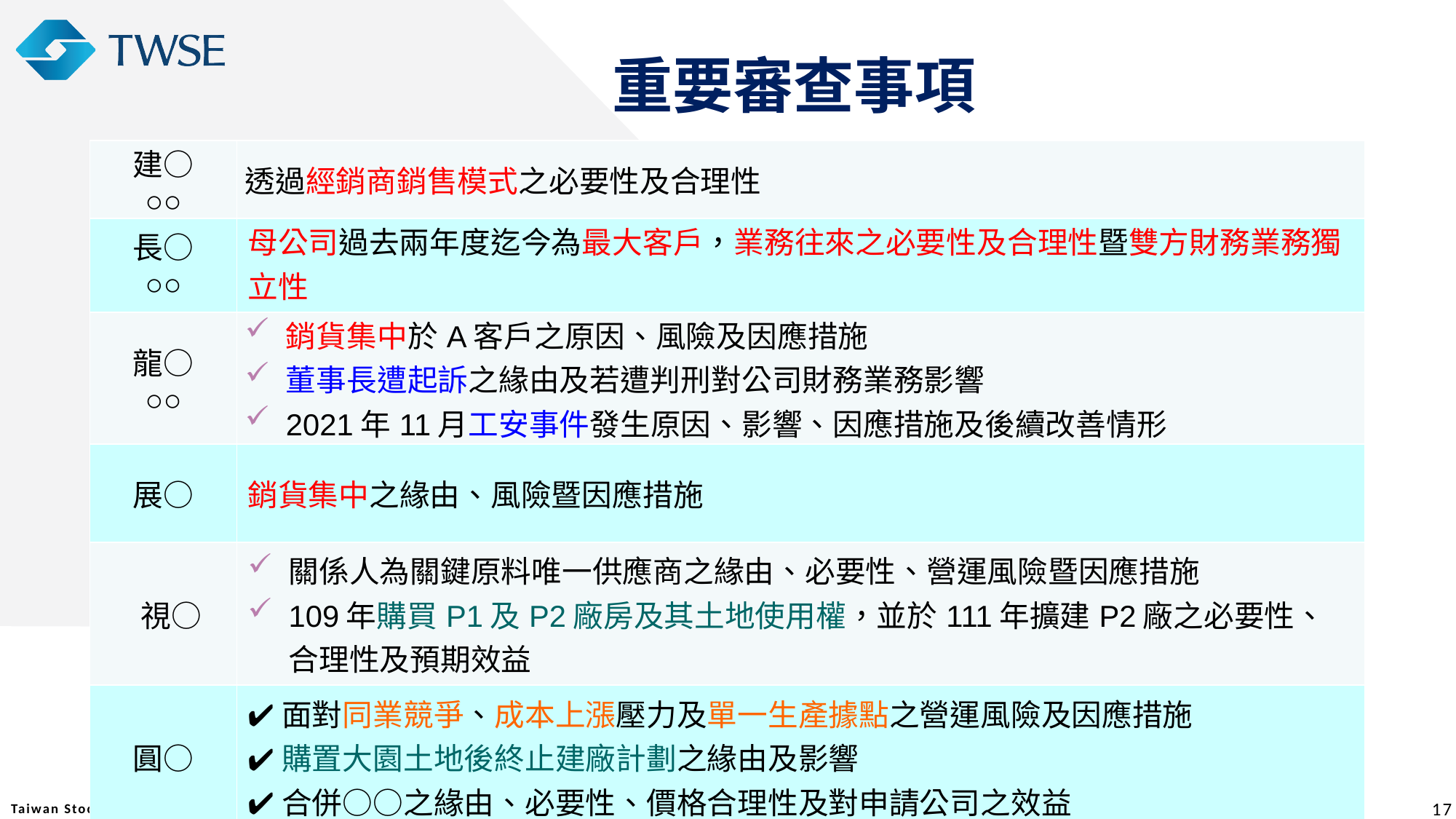

重要審查事項
| 建○ ○○ | 透過經銷商銷售模式之必要性及合理性 |
| --- | --- |

| 長○ ○○ | 母公司過去兩年度迄今為最大客戶，業務往來之必要性及合理性暨雙方財務業務獨立性 |
| --- | --- |
| 龍○ ○○ | 銷貨集中於A客戶之原因、風險及因應措施 董事長遭起訴之緣由及若遭判刑對公司財務業務影響 2021年11月工安事件發生原因、影響、因應措施及後續改善情形 |
| 展○ | 銷貨集中之緣由、風險暨因應措施 |
| 視○ | 關係人為關鍵原料唯一供應商之緣由、必要性、營運風險暨因應措施 109年購買P1及P2廠房及其土地使用權，並於111年擴建P2廠之必要性、合理性及預期效益 |
| 圓○ | 面對同業競爭、成本上漲壓力及單一生產據點之營運風險及因應措施 購置大園土地後終止建廠計劃之緣由及影響 合併○○之緣由、必要性、價格合理性及對申請公司之效益 |
17